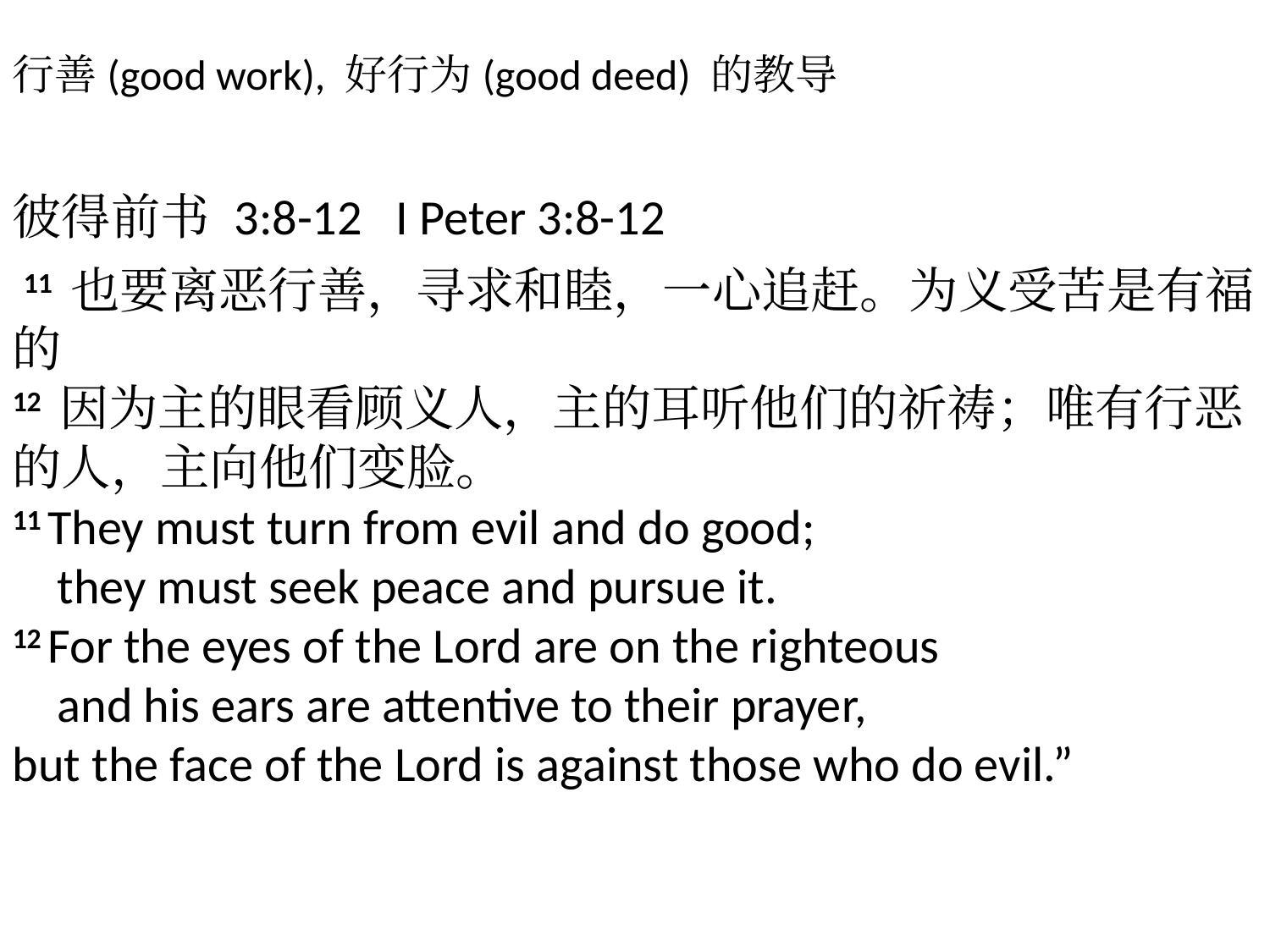

行善(good work), 好行为(good deed) 的教导

彼得前书 3:8-12   I Peter 3:8-12
 11 也要离恶行善，寻求和睦，一心追赶。为义受苦是有福的
12 因为主的眼看顾义人，主的耳听他们的祈祷；唯有行恶的人，主向他们变脸。
11 They must turn from evil and do good;
    they must seek peace and pursue it.
12 For the eyes of the Lord are on the righteous
    and his ears are attentive to their prayer,
but the face of the Lord is against those who do evil.”